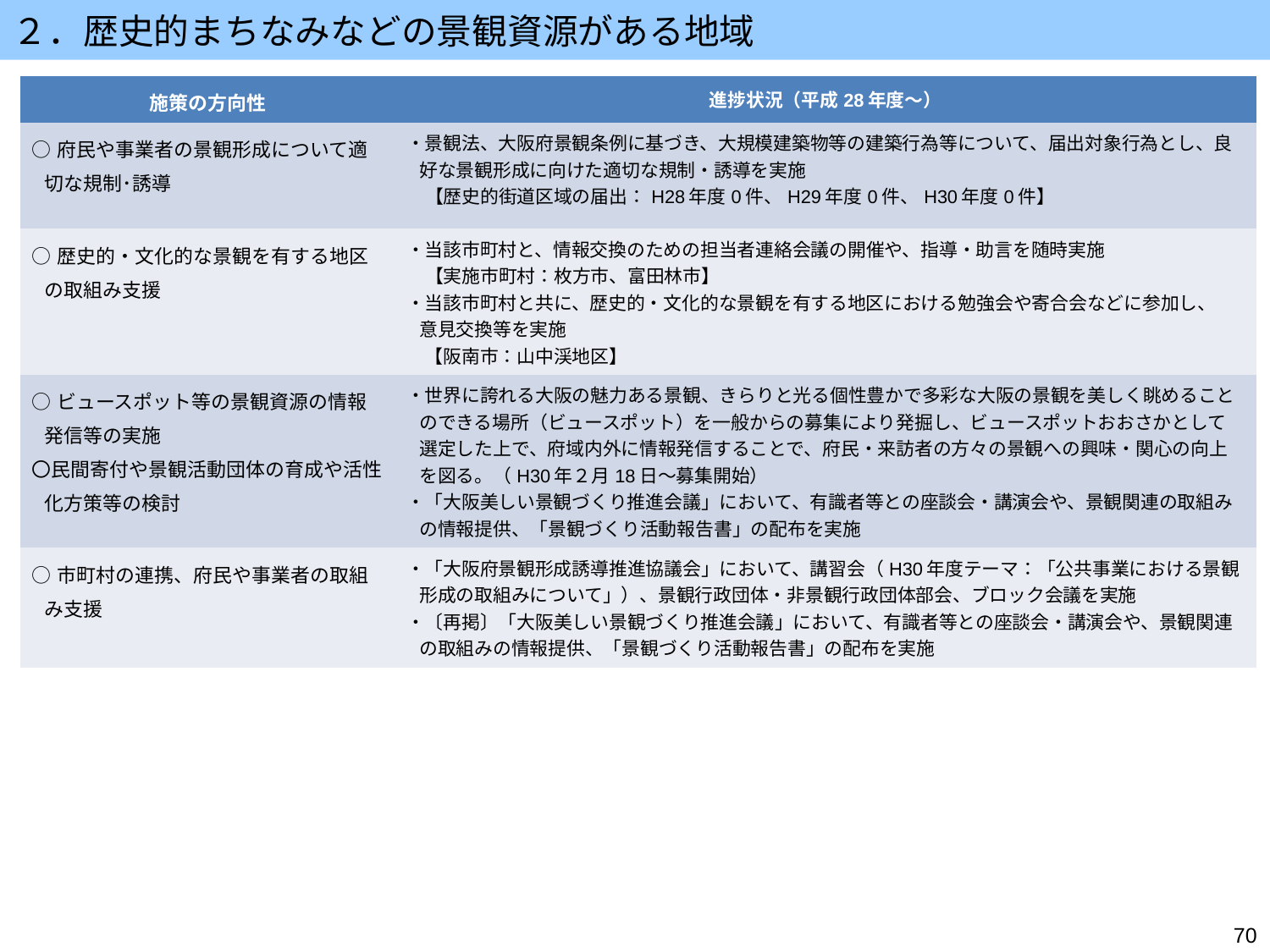

２．歴史的まちなみなどの景観資源がある地域
| 施策の方向性 | 進捗状況（平成28年度～） |
| --- | --- |
| ○府民や事業者の景観形成について適切な規制･誘導 | ・景観法、大阪府景観条例に基づき、大規模建築物等の建築行為等について、届出対象行為とし、良好な景観形成に向けた適切な規制・誘導を実施 　【歴史的街道区域の届出：H28年度0件、H29年度0件、H30年度0件】 |
| ○歴史的・文化的な景観を有する地区の取組み支援 | ・当該市町村と、情報交換のための担当者連絡会議の開催や、指導・助言を随時実施 　【実施市町村：枚方市、富田林市】 ・当該市町村と共に、歴史的・文化的な景観を有する地区における勉強会や寄合会などに参加し、　意見交換等を実施 　【阪南市：山中渓地区】 |
| ○ビュースポット等の景観資源の情報発信等の実施 〇民間寄付や景観活動団体の育成や活性化方策等の検討 | ・世界に誇れる大阪の魅力ある景観、きらりと光る個性豊かで多彩な大阪の景観を美しく眺めることのできる場所（ビュースポット）を一般からの募集により発掘し、ビュースポットおおさかとして選定した上で、府域内外に情報発信することで、府民・来訪者の方々の景観への興味・関心の向上を図る。（H30年２月18日～募集開始） ・「大阪美しい景観づくり推進会議」において、有識者等との座談会・講演会や、景観関連の取組みの情報提供、「景観づくり活動報告書」の配布を実施 |
| ○市町村の連携、府民や事業者の取組み支援 | ・「大阪府景観形成誘導推進協議会」において、講習会（H30年度テーマ：「公共事業における景観形成の取組みについて」）、景観行政団体・非景観行政団体部会、ブロック会議を実施 ・〔再掲〕「大阪美しい景観づくり推進会議」において、有識者等との座談会・講演会や、景観関連の取組みの情報提供、「景観づくり活動報告書」の配布を実施 |
70